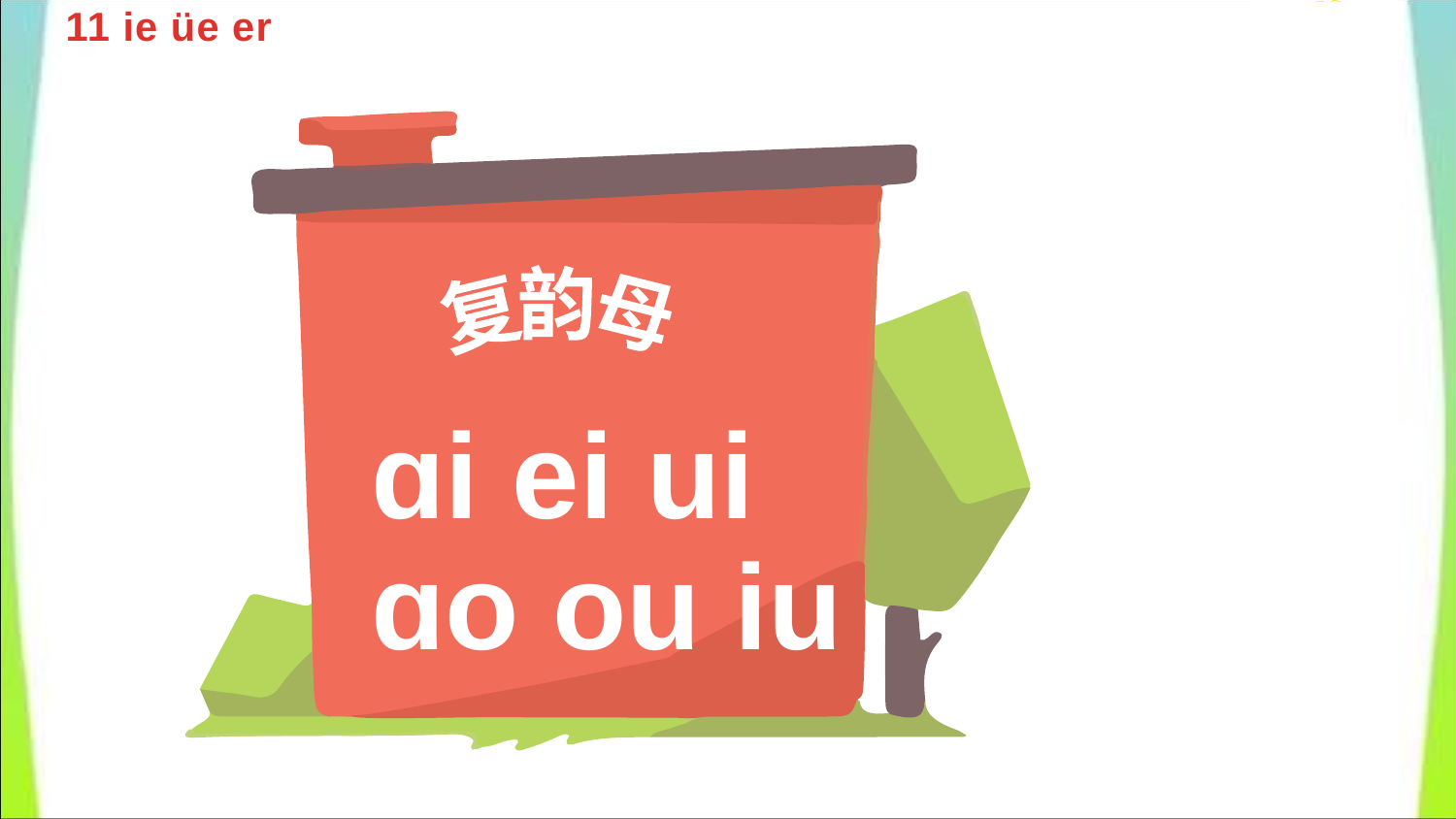

复韵母
ɑi ei ui
ɑo ou iu